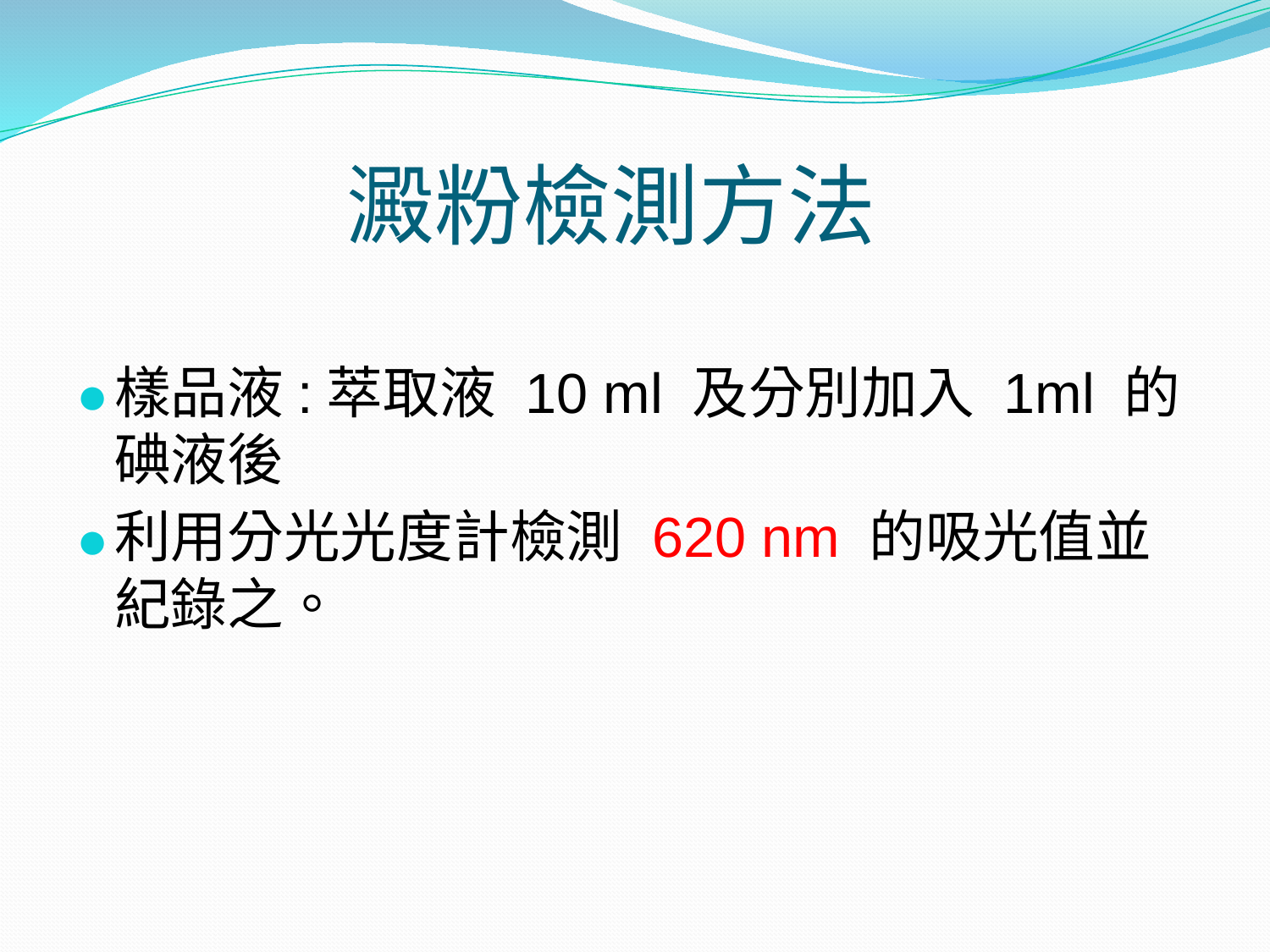

# 澱粉檢測方法

樣品液:萃取液 10 ml 及分別加入 1ml 的碘液後
利用分光光度計檢測 620 nm 的吸光值並紀錄之。